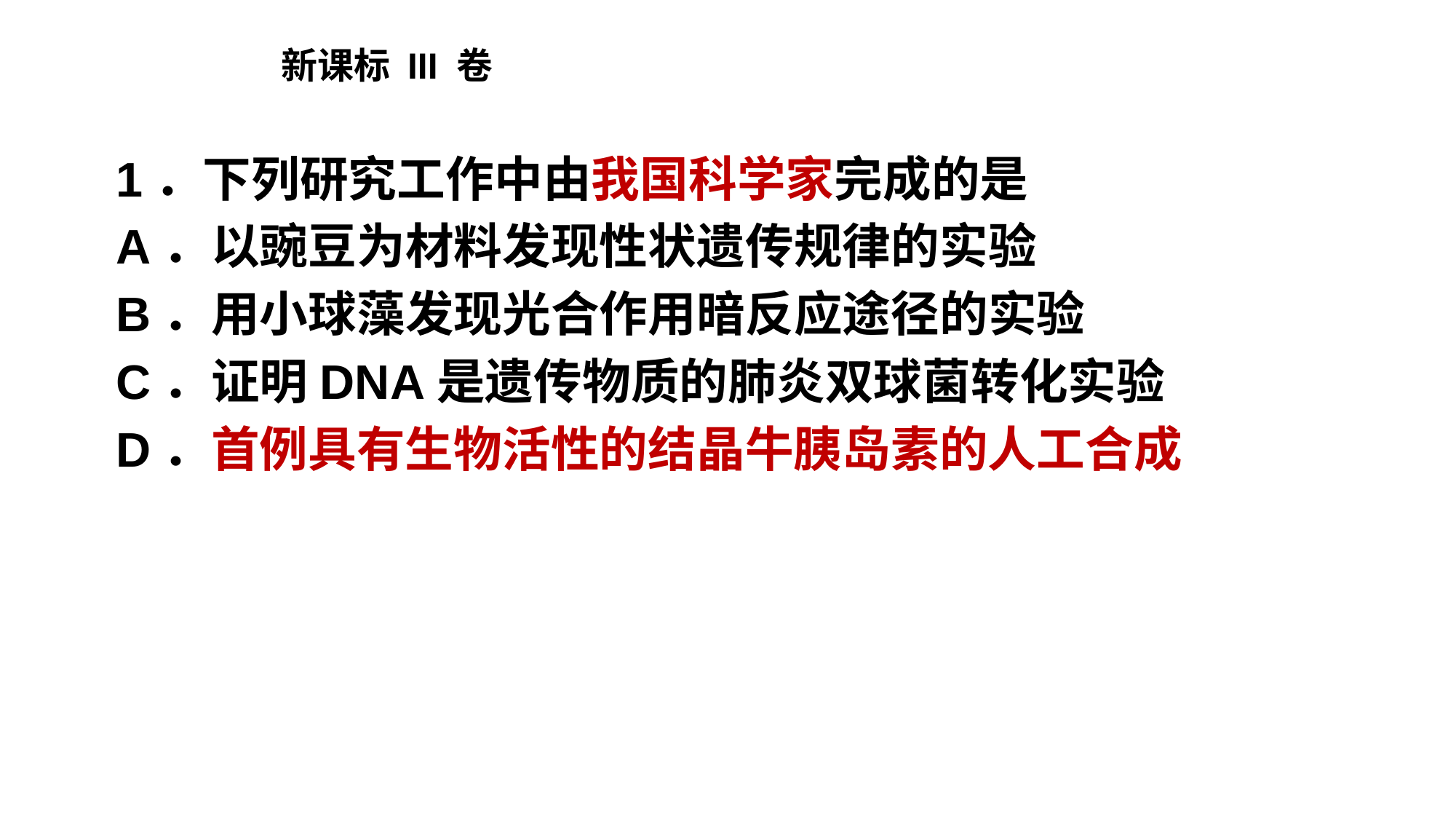

新课标 III 卷
1．下列研究工作中由我国科学家完成的是
A．以豌豆为材料发现性状遗传规律的实验
B．用小球藻发现光合作用暗反应途径的实验
C．证明DNA是遗传物质的肺炎双球菌转化实验
D．首例具有生物活性的结晶牛胰岛素的人工合成